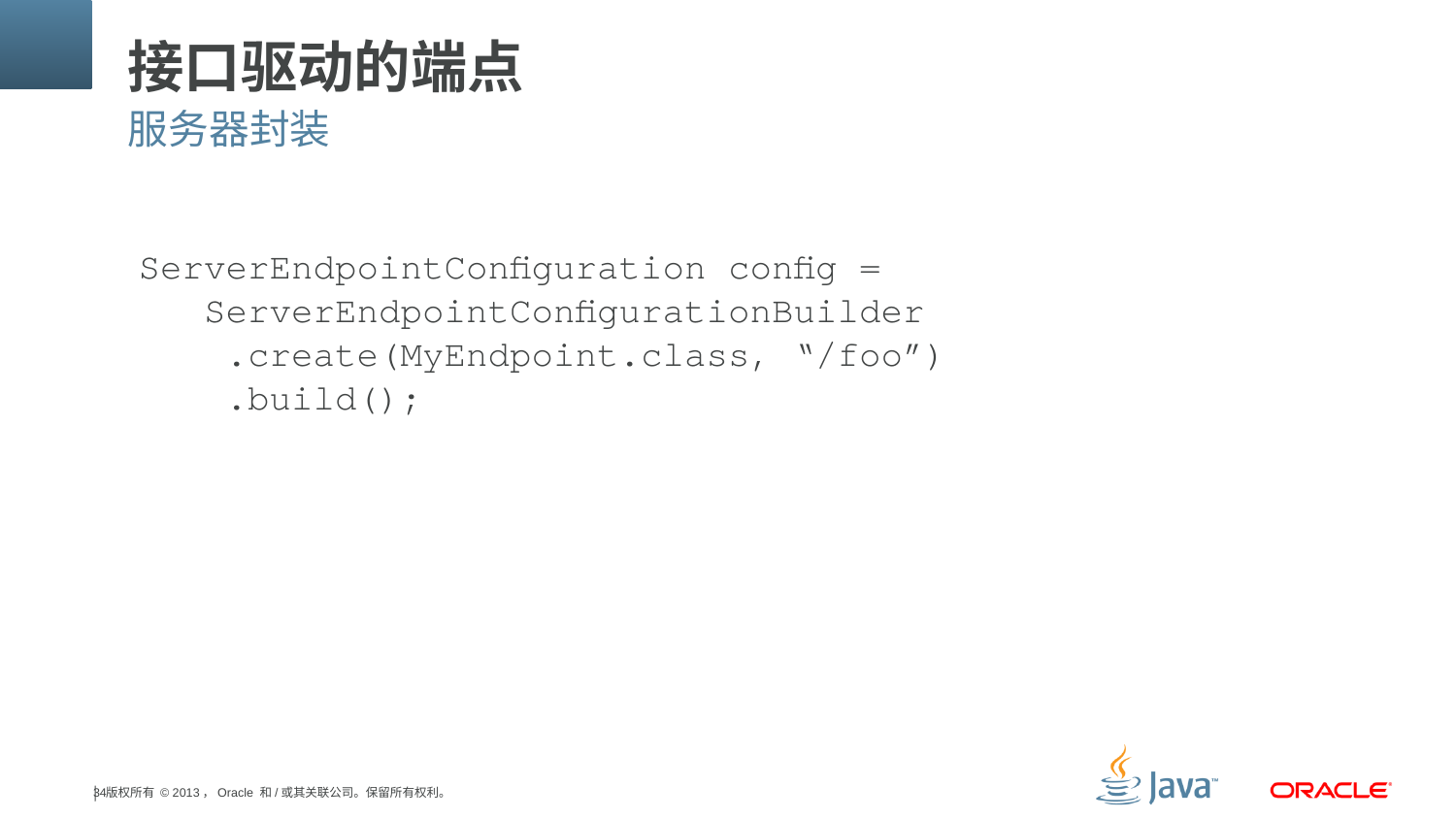

# 接口驱动的端点
服务器封装
ServerEndpointConfiguration config =
   ServerEndpointConfigurationBuilder
    .create(MyEndpoint.class, “/foo”)
    .build();